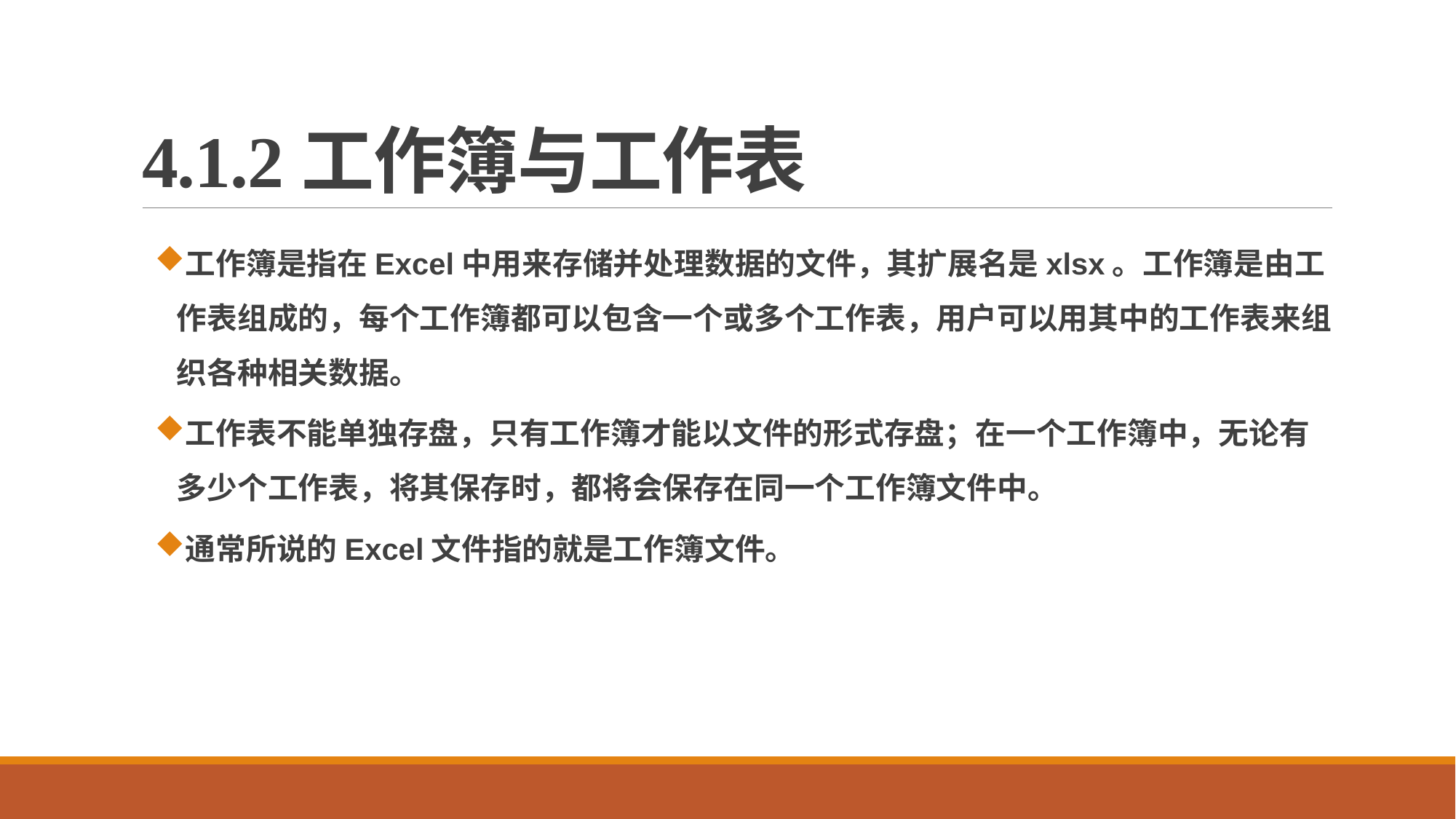

# 4.1.2工作簿与工作表
工作簿是指在Excel中用来存储并处理数据的文件，其扩展名是xlsx。工作簿是由工作表组成的，每个工作簿都可以包含一个或多个工作表，用户可以用其中的工作表来组织各种相关数据。
工作表不能单独存盘，只有工作簿才能以文件的形式存盘；在一个工作簿中，无论有多少个工作表，将其保存时，都将会保存在同一个工作簿文件中。
通常所说的Excel文件指的就是工作簿文件。